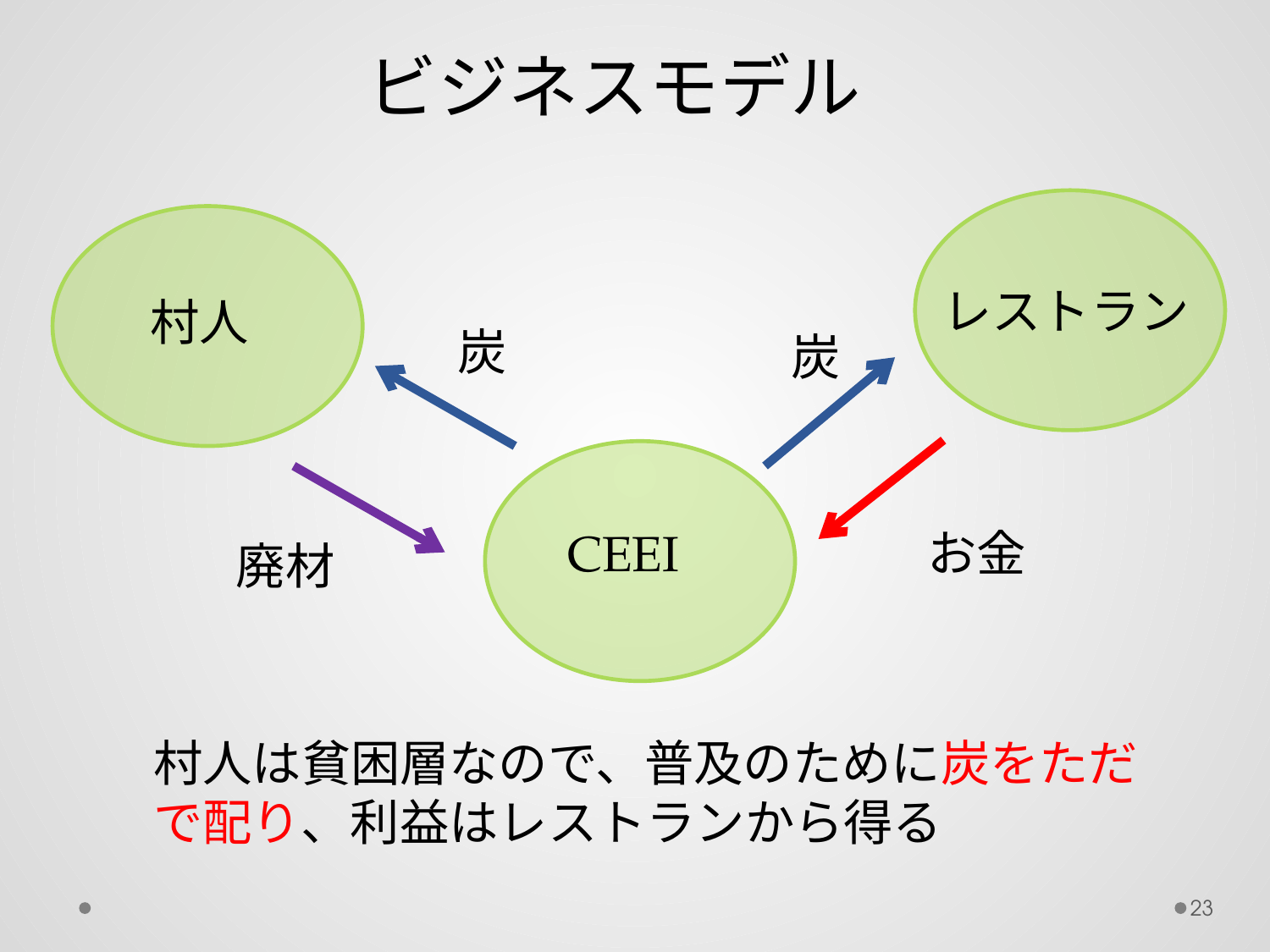

ビジネスモデル

レストラン
村人
炭
炭

CEEI
お金
廃材
村人は貧困層なので、普及のために炭をただで配り、利益はレストランから得る
23